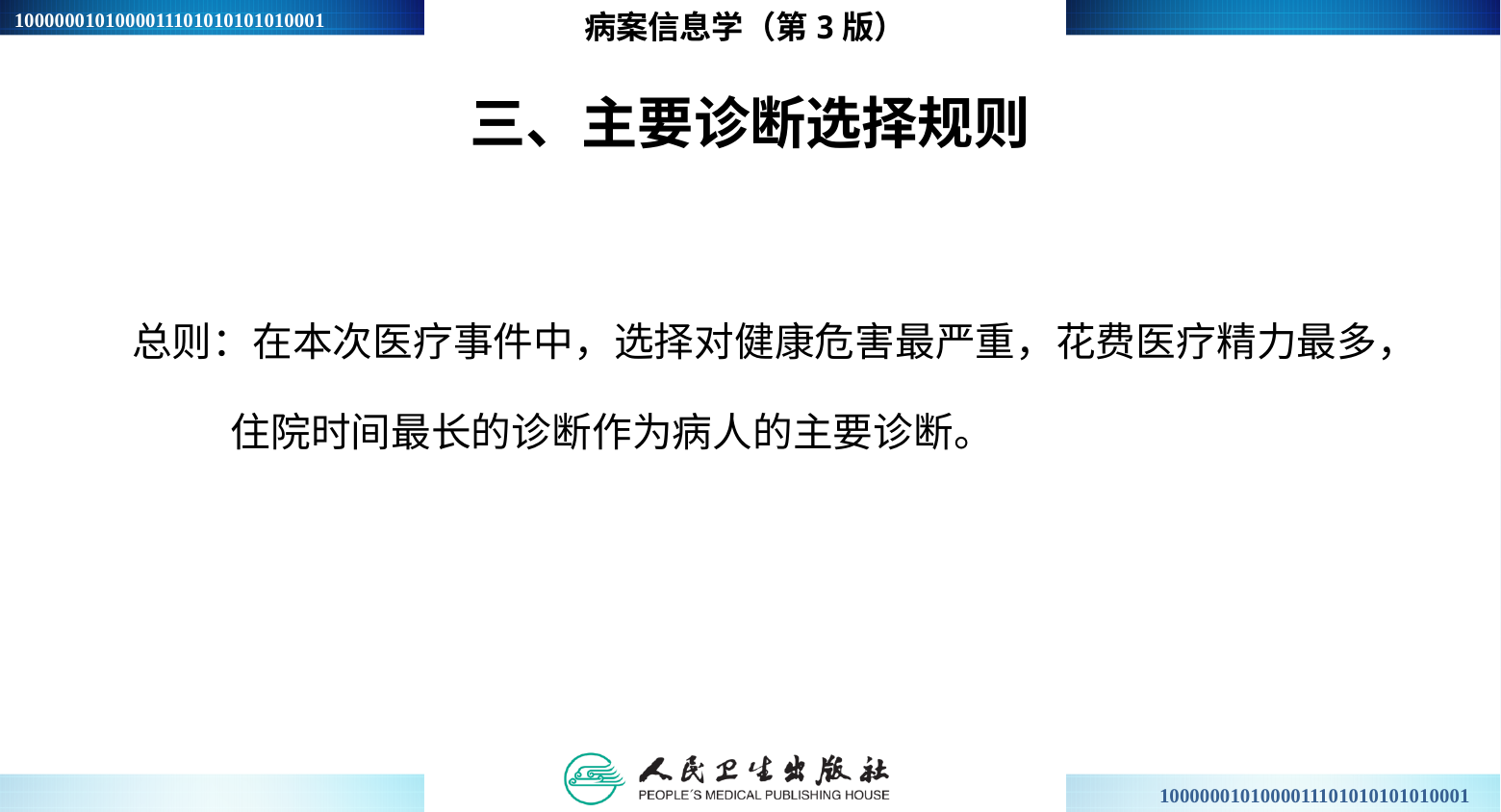

病案信息学（第3版）
# 三、主要诊断选择规则
总则：在本次医疗事件中，选择对健康危害最严重，花费医疗精力最多，
          住院时间最长的诊断作为病人的主要诊断。